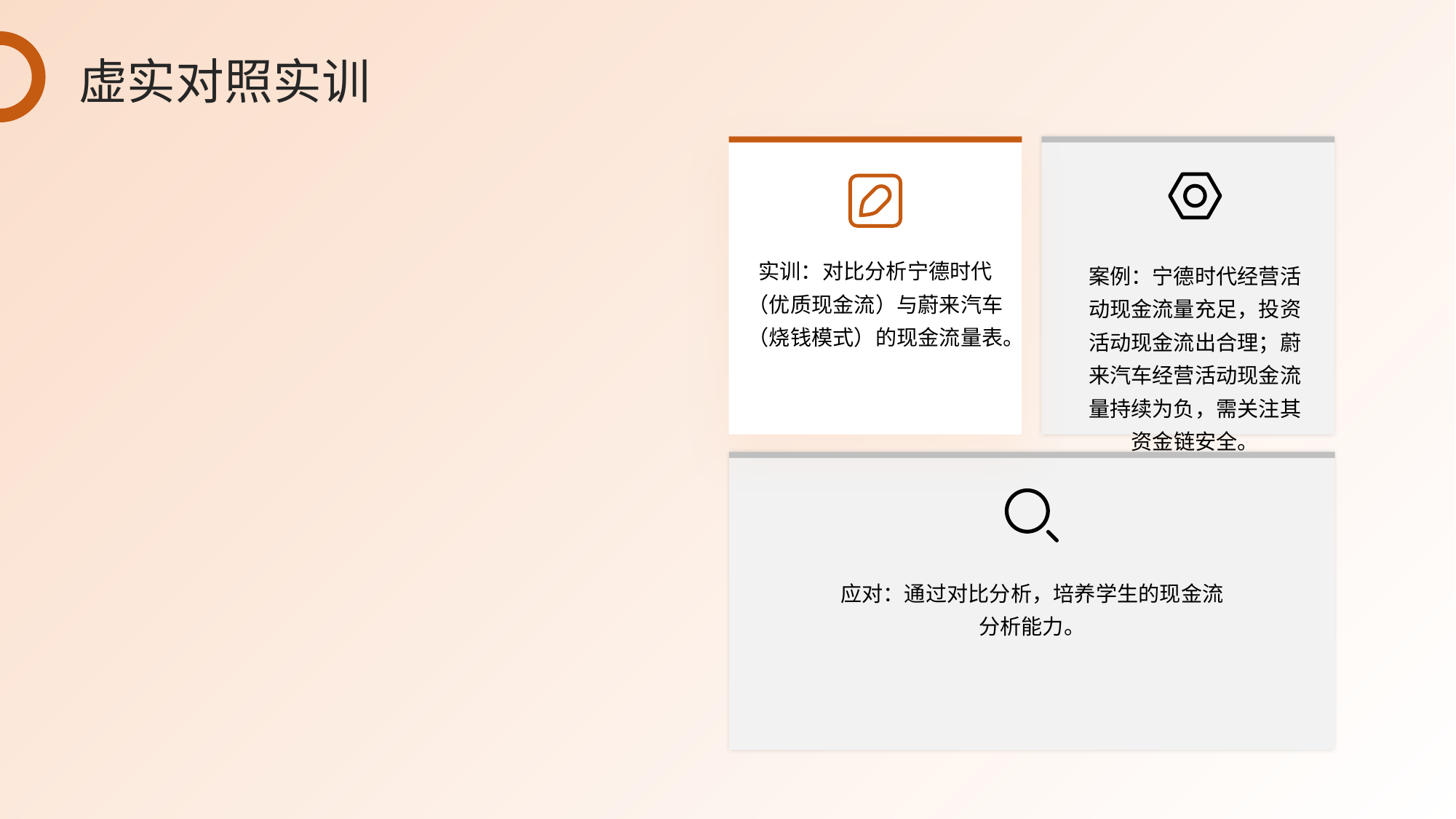

虚实对照实训

实训：对比分析宁德时代（优质现金流）与蔚来汽车（烧钱模式）的现金流量表。
案例：宁德时代经营活动现金流量充足，投资活动现金流出合理；蔚来汽车经营活动现金流量持续为负，需关注其资金链安全。

应对：通过对比分析，培养学生的现金流分析能力。